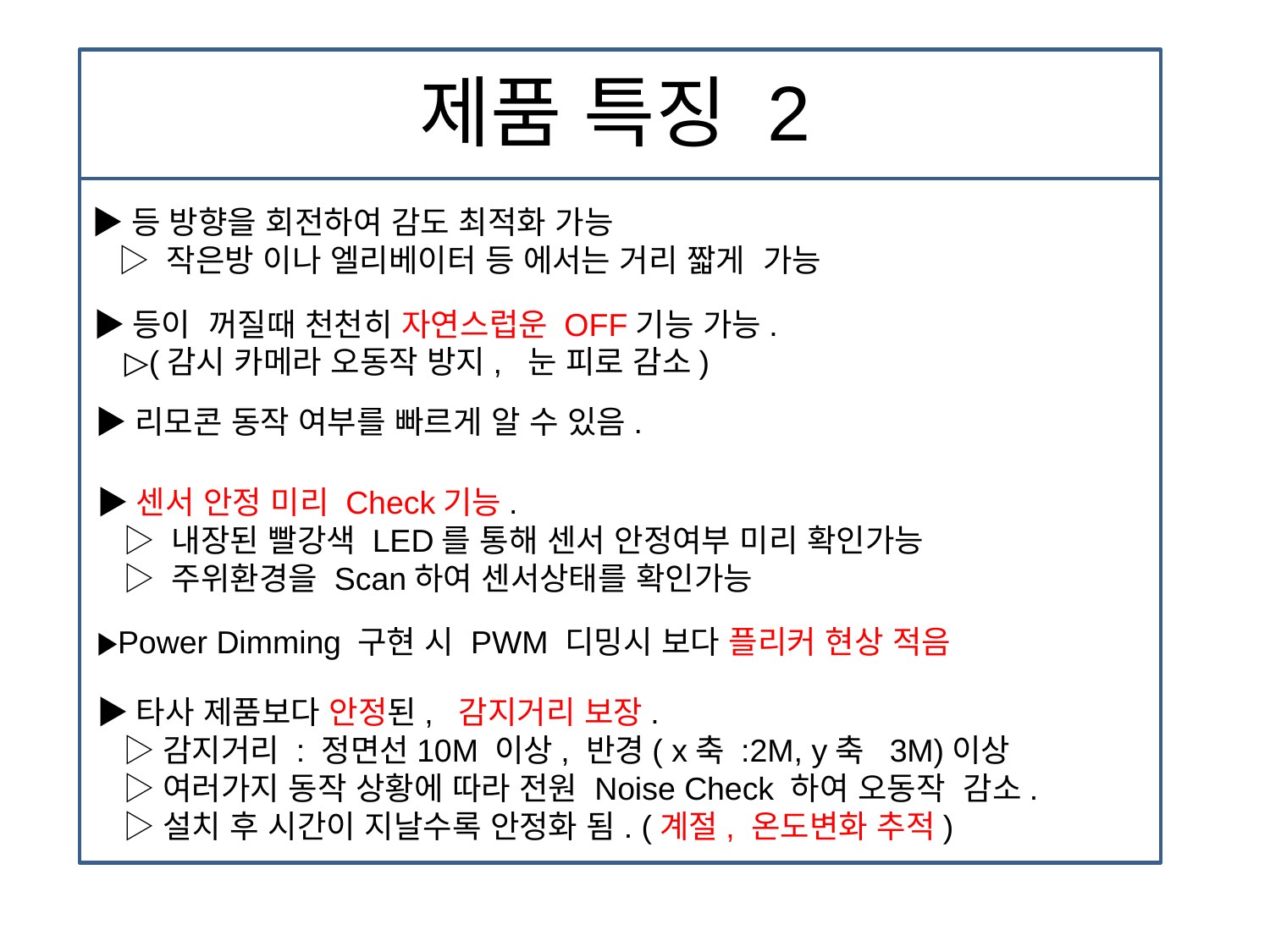

# 제품 특징 2

▶등 방향을 회전하여 감도 최적화 가능
   ▷ 작은방 이나 엘리베이터 등 에서는 거리 짧게  가능
▶등이  꺼질때 천천히 자연스럽운 OFF기능 가능.
   ▷(감시 카메라 오동작 방지,  눈 피로 감소)
▶리모콘 동작 여부를 빠르게 알 수 있음.
▶센서 안정 미리 Check기능.
   ▷ 내장된 빨강색 LED를 통해 센서 안정여부 미리 확인가능
   ▷ 주위환경을 Scan하여 센서상태를 확인가능
▶Power Dimming 구현 시 PWM 디밍시 보다 플리커 현상 적음
▶타사 제품보다 안정된,  감지거리 보장.
   ▷감지거리 : 정면선10M 이상, 반경( x축 :2M, y축  3M)이상
   ▷여러가지 동작 상황에 따라 전원 Noise Check 하여 오동작  감소.
   ▷설치 후 시간이 지날수록 안정화 됨. (계절, 온도변화 추적)